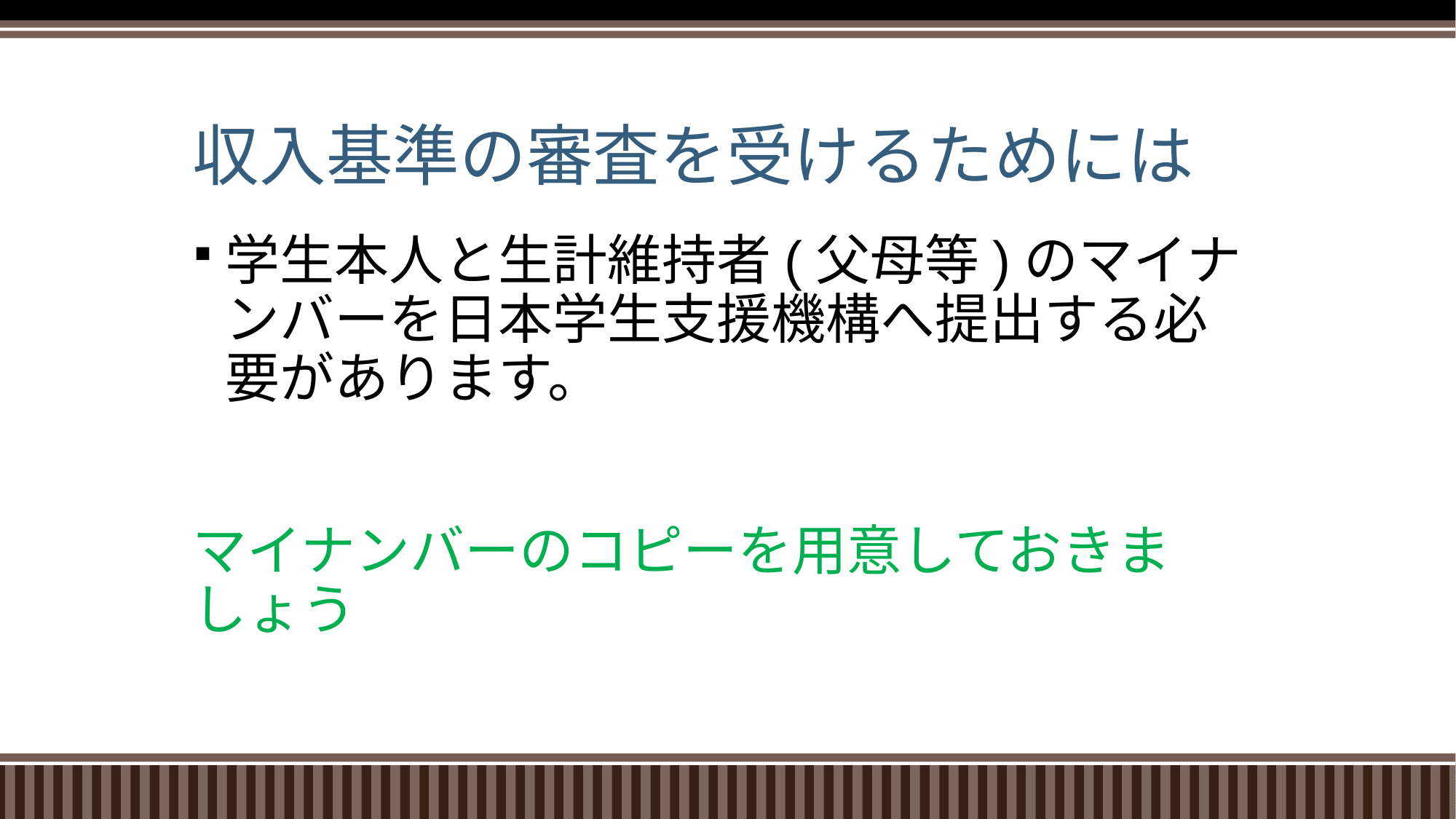

# 収入基準の審査を受けるためには
学生本人と生計維持者(父母等)のマイナンバーを日本学生支援機構へ提出する必要があります。

マイナンバーのコピーを用意しておきましょう